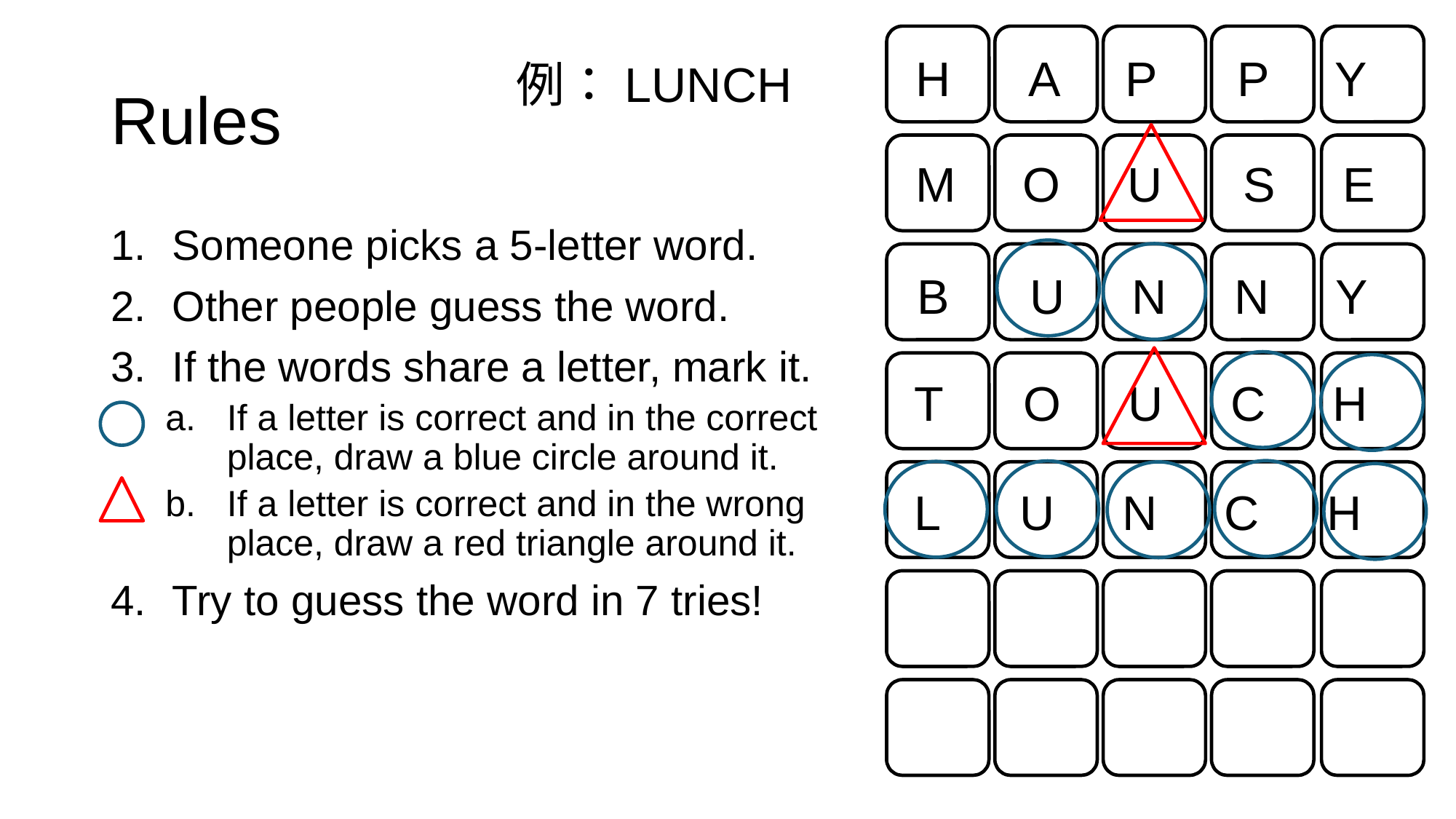

H      A     P      P     Y
# Rules
例：LUNCH

M     O     U      S     E
Someone picks a 5-letter word.
Other people guess the word.
If the words share a letter, mark it.
If a letter is correct and in the correct place, draw a blue circle around it.
If a letter is correct and in the wrong place, draw a red triangle around it.
Try to guess the word in 7 tries!

B      U     N     N     Y

T      O     U     C     H

L      U     N     C     H